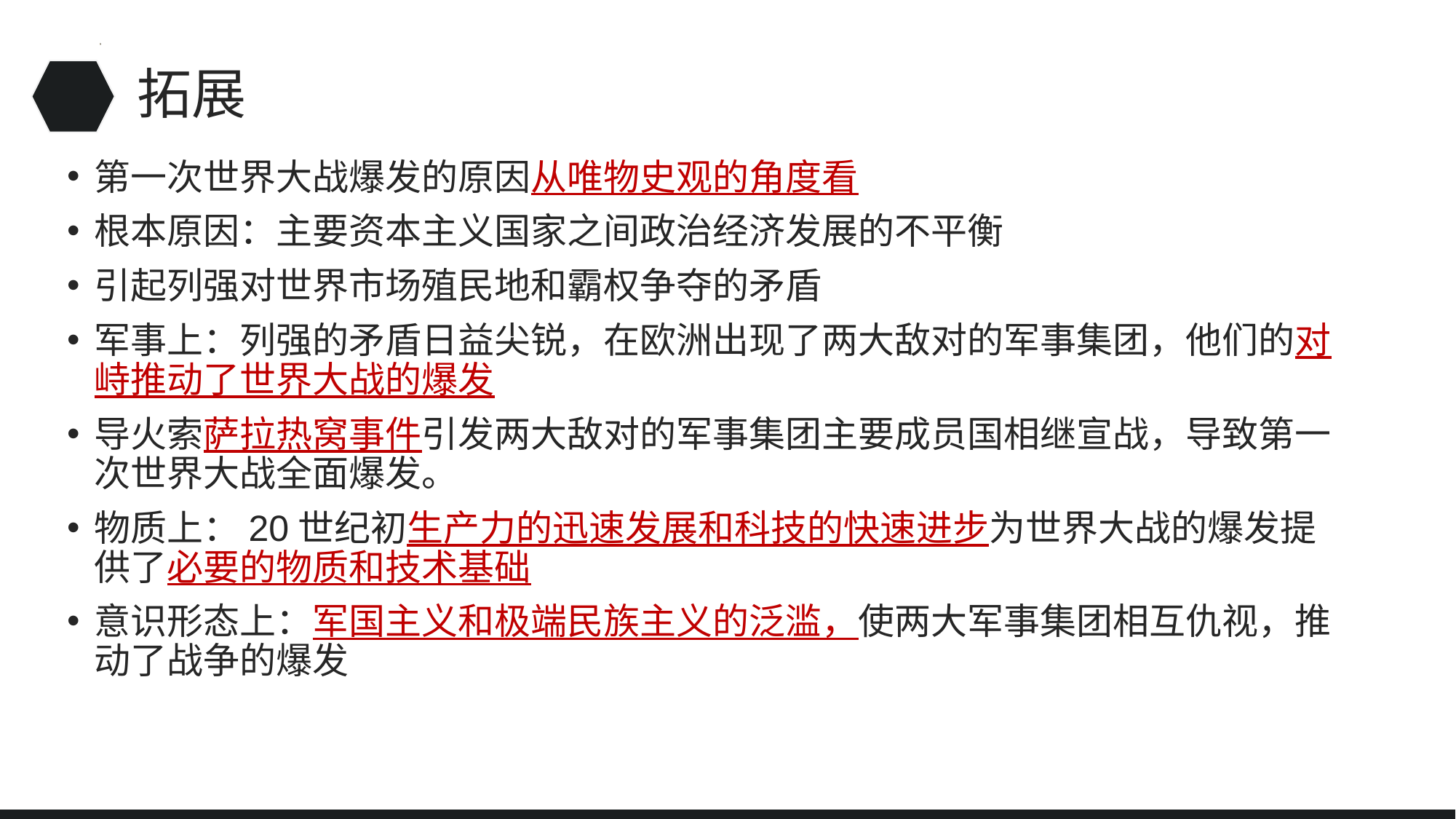

# 拓展
第一次世界大战爆发的原因从唯物史观的角度看
根本原因：主要资本主义国家之间政治经济发展的不平衡
引起列强对世界市场殖民地和霸权争夺的矛盾
军事上：列强的矛盾日益尖锐，在欧洲出现了两大敌对的军事集团，他们的对峙推动了世界大战的爆发
导火索萨拉热窝事件引发两大敌对的军事集团主要成员国相继宣战，导致第一次世界大战全面爆发。
物质上：20世纪初生产力的迅速发展和科技的快速进步为世界大战的爆发提供了必要的物质和技术基础
意识形态上：军国主义和极端民族主义的泛滥，使两大军事集团相互仇视，推动了战争的爆发